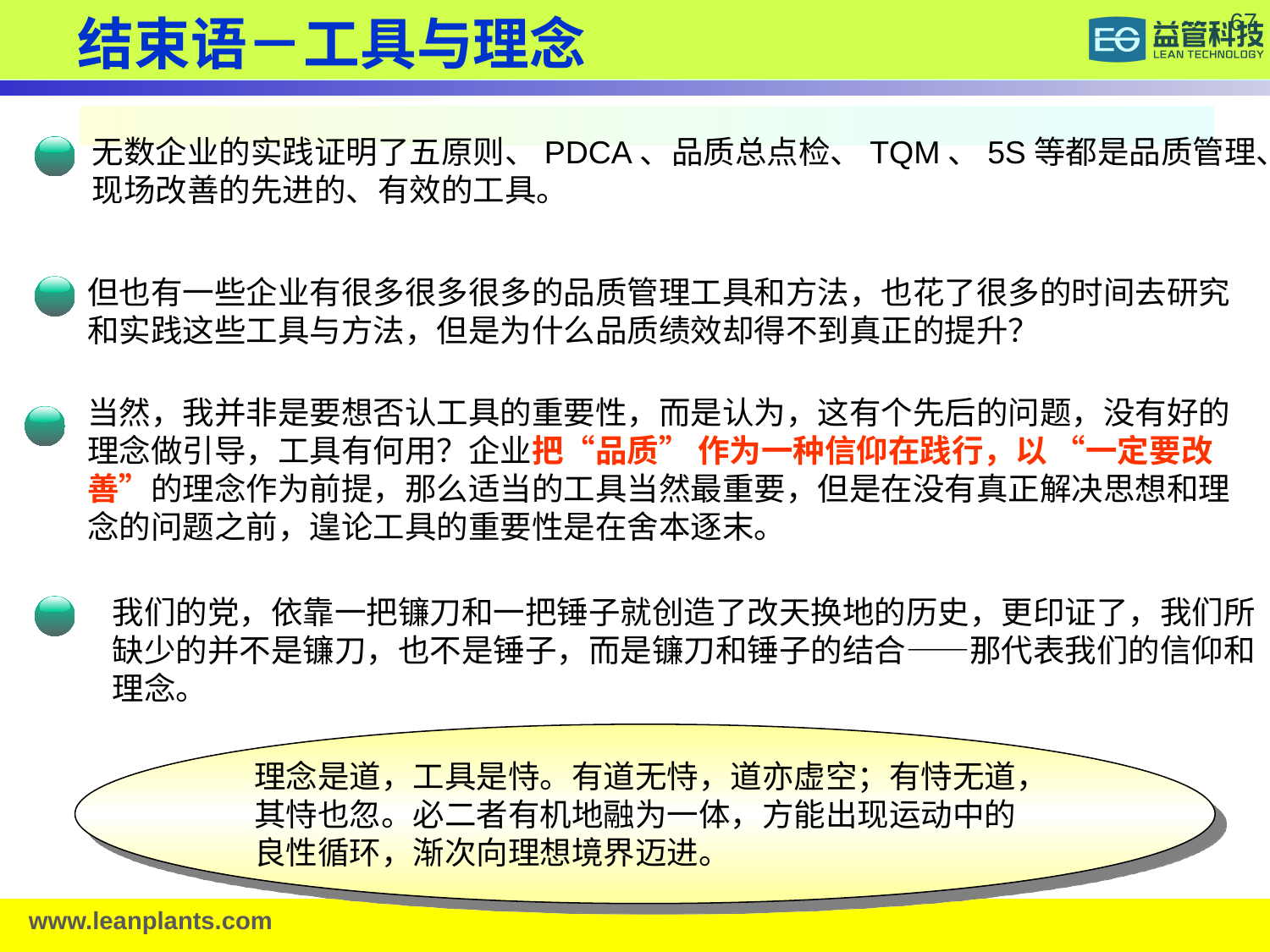

结束语－工具与理念
67

无数企业的实践证明了五原则、PDCA、品质总点检、TQM、5S等都是品质管理、现场改善的先进的、有效的工具。

但也有一些企业有很多很多很多的品质管理工具和方法，也花了很多的时间去研究和实践这些工具与方法，但是为什么品质绩效却得不到真正的提升？

当然，我并非是要想否认工具的重要性，而是认为，这有个先后的问题，没有好的理念做引导，工具有何用？企业把“品质” 作为一种信仰在践行，以 “一定要改善”的理念作为前提，那么适当的工具当然最重要，但是在没有真正解决思想和理念的问题之前，遑论工具的重要性是在舍本逐末。

我们的党，依靠一把镰刀和一把锤子就创造了改天换地的历史，更印证了，我们所缺少的并不是镰刀，也不是锤子，而是镰刀和锤子的结合――那代表我们的信仰和理念。

理念是道，工具是恃。有道无恃，道亦虚空；有恃无道，其恃也忽。必二者有机地融为一体，方能出现运动中的良性循环，渐次向理想境界迈进。